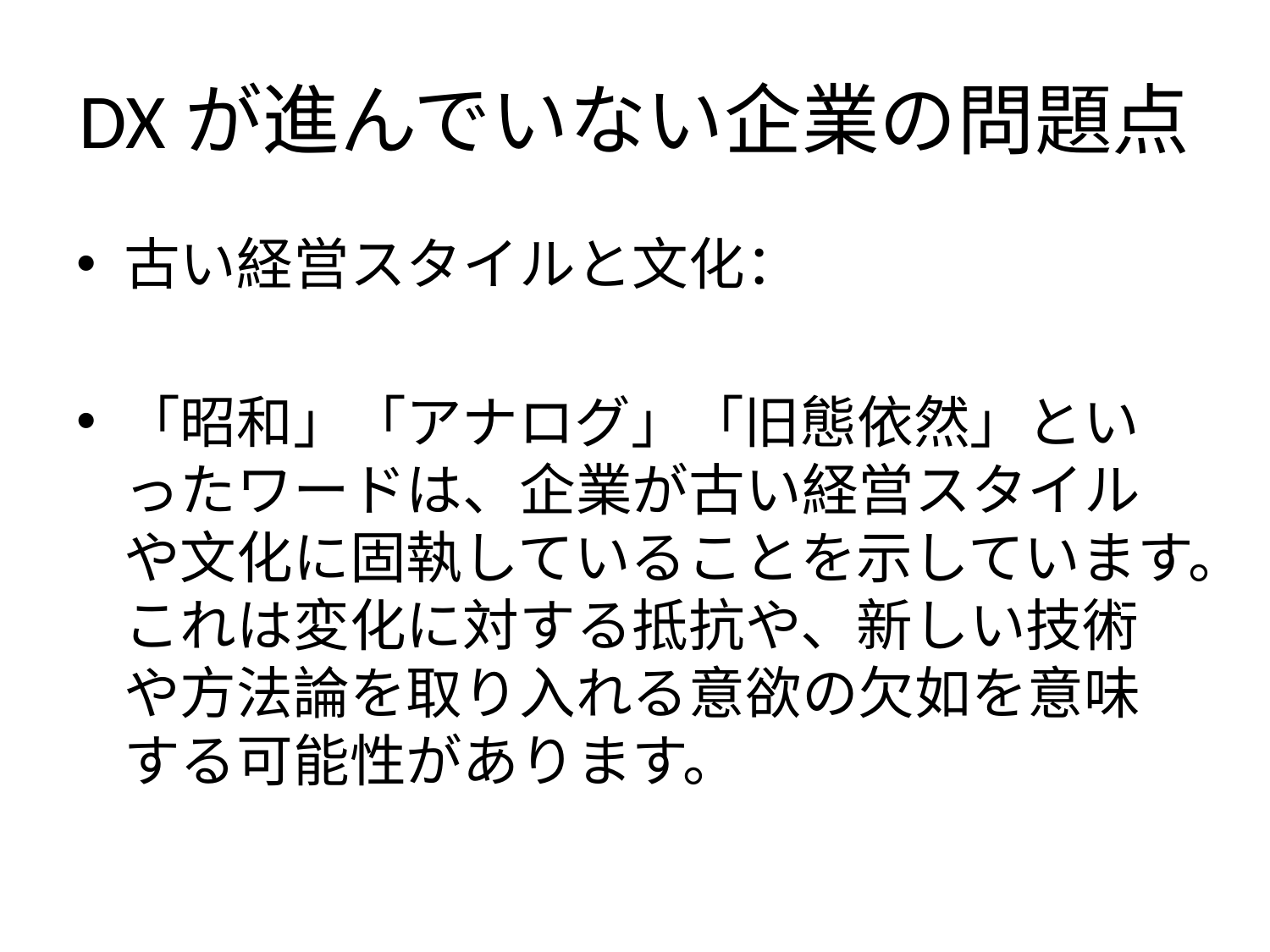

# DXが進んでいない企業の問題点
古い経営スタイルと文化：

「昭和」「アナログ」「旧態依然」といったワードは、企業が古い経営スタイルや文化に固執していることを示しています。これは変化に対する抵抗や、新しい技術や方法論を取り入れる意欲の欠如を意味する可能性があります。